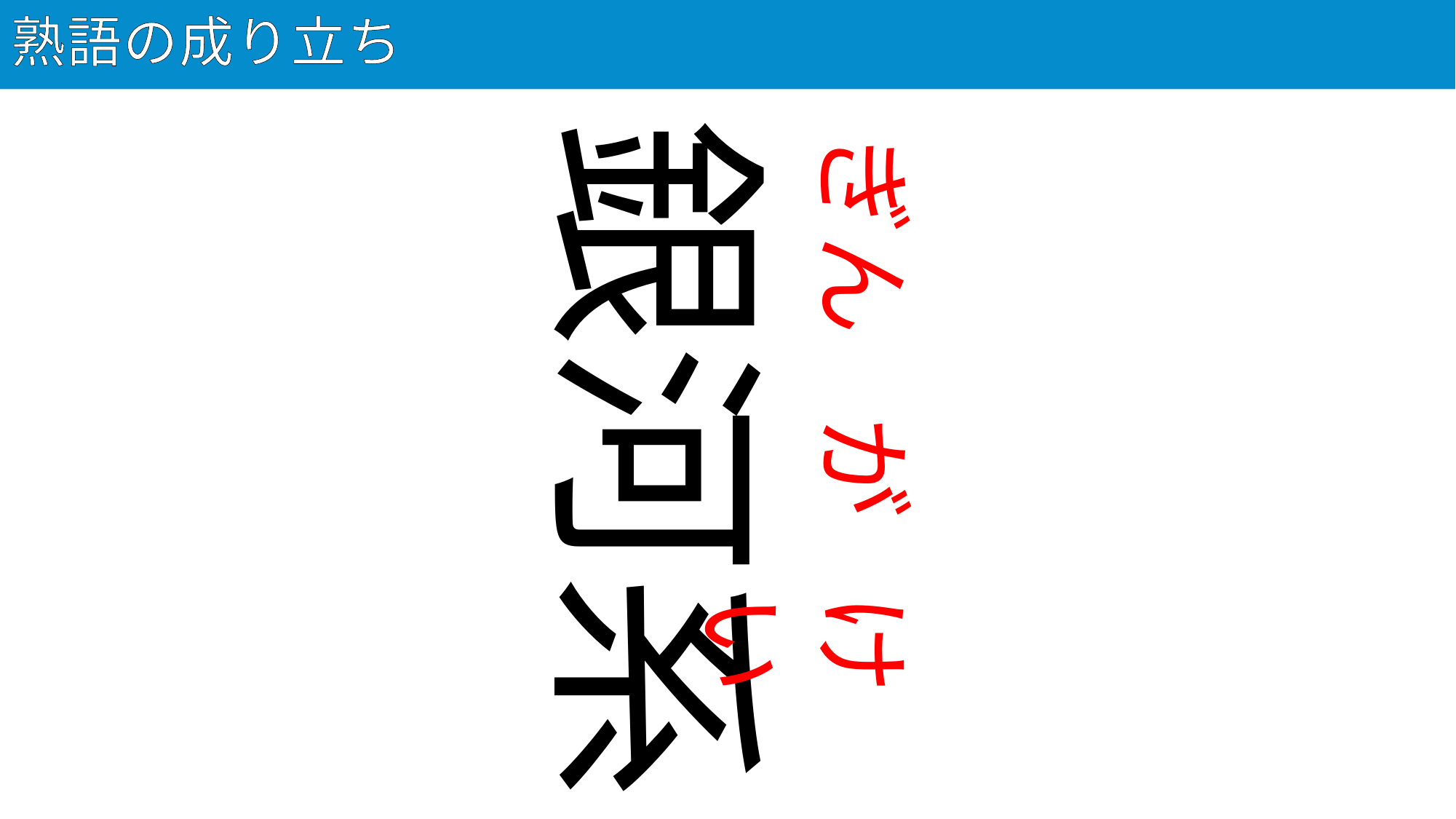

# 熟語の成り立ち
28
銀河系
ぎん
が
けい